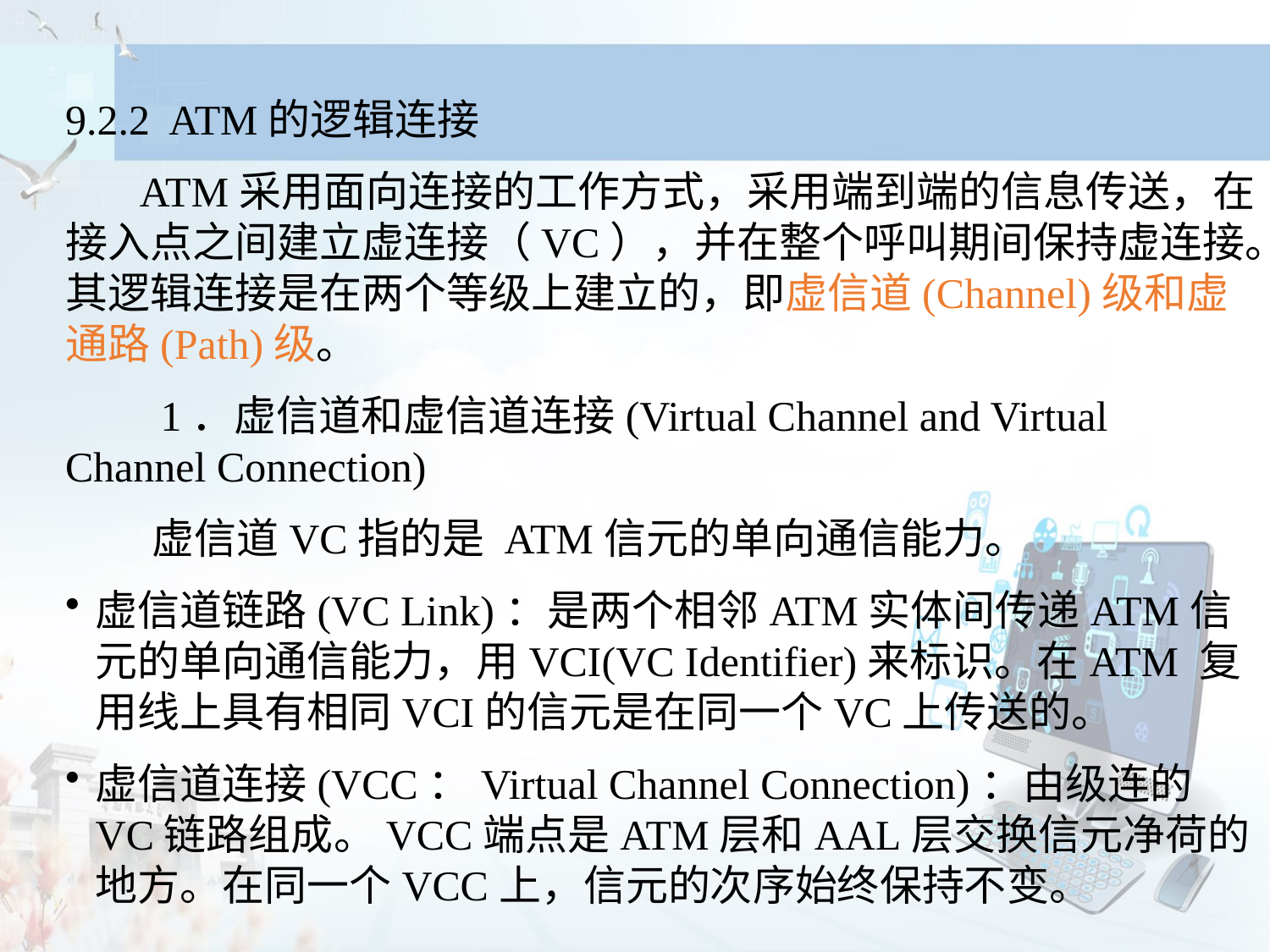

9.2.2  ATM的逻辑连接
       ATM采用面向连接的工作方式，采用端到端的信息传送，在接入点之间建立虚连接（VC），并在整个呼叫期间保持虚连接。其逻辑连接是在两个等级上建立的，即虚信道(Channel)级和虚通路(Path)级。
         1．虚信道和虚信道连接(Virtual Channel and Virtual Channel Connection)
        虚信道VC指的是 ATM信元的单向通信能力。
虚信道链路(VC Link)：是两个相邻ATM实体间传递ATM信元的单向通信能力，用VCI(VC Identifier)来标识。在ATM 复用线上具有相同VCI的信元是在同一个VC上传送的。
虚信道连接(VCC：Virtual Channel Connection)：由级连的VC链路组成。VCC端点是ATM层和AAL层交换信元净荷的地方。在同一个VCC上，信元的次序始终保持不变。